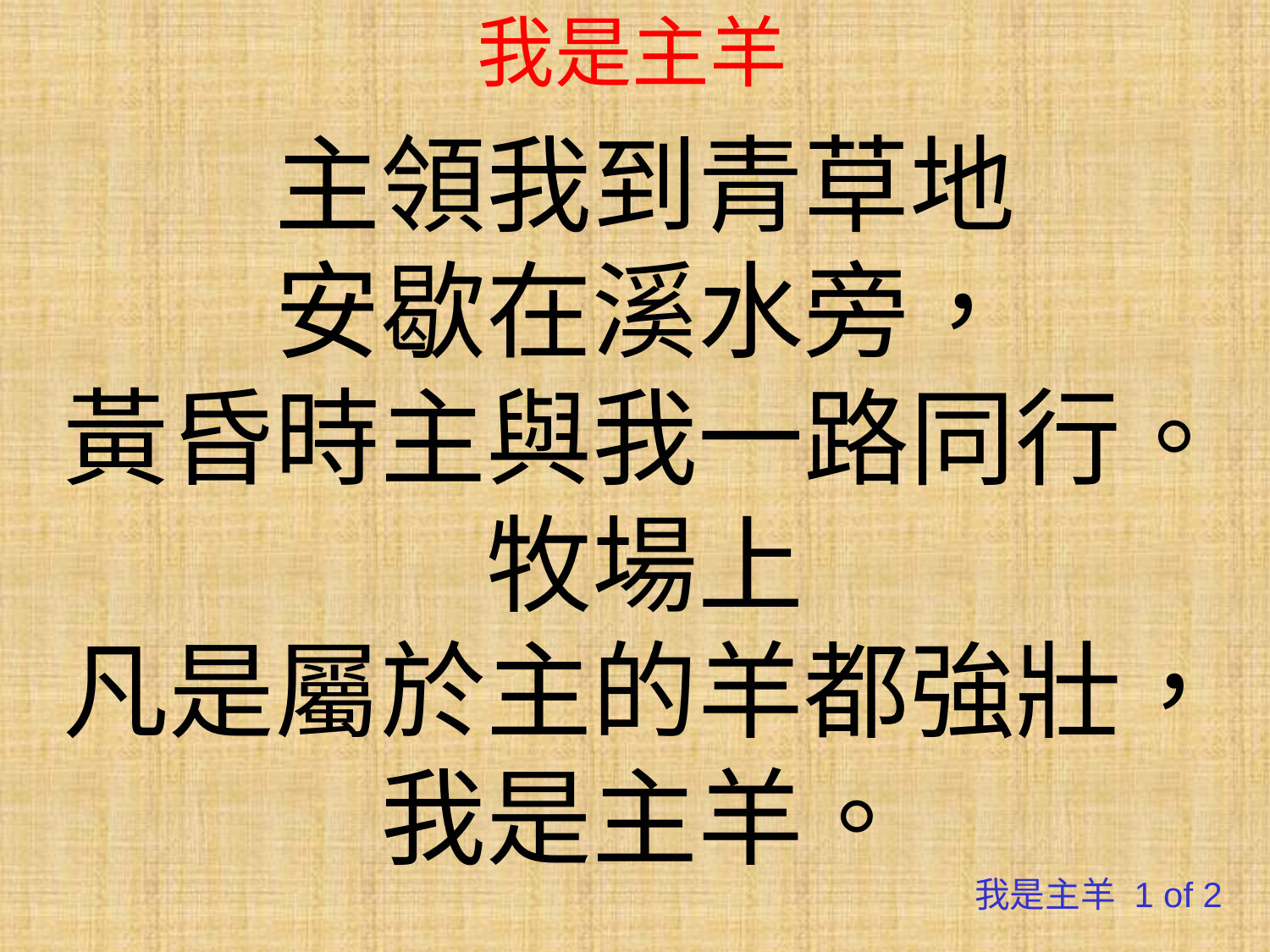

# 我是主羊
主領我到青草地
安歇在溪水旁，
黃昏時主與我一路同行。
牧場上
凡是屬於主的羊都強壯，
我是主羊。
我是主羊 1 of 2